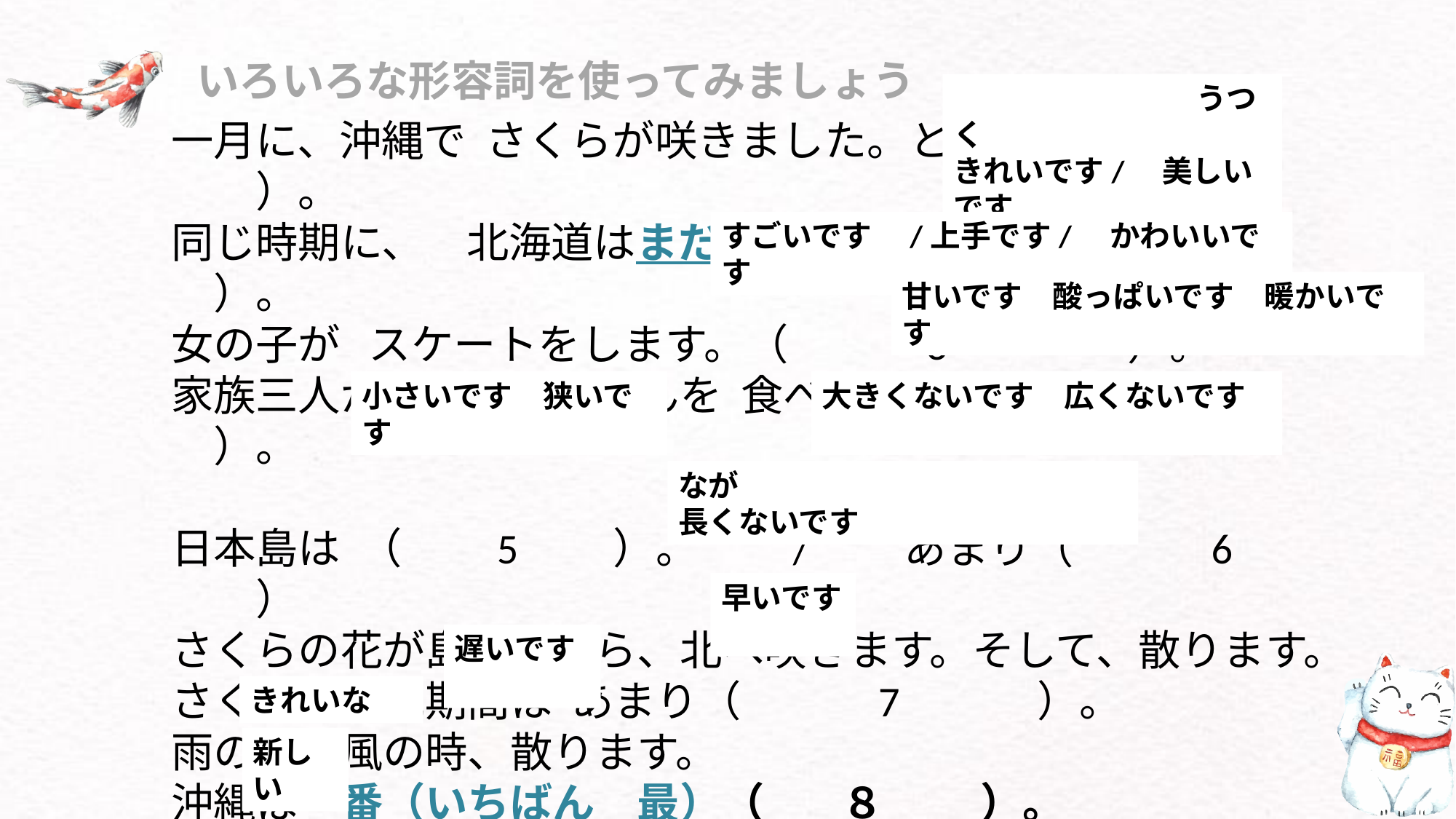

いろいろな形容詞を使ってみましょう
　　　　　　　　うつく
きれいです/　美しいです
一月に、沖縄で  さくらが咲きました。とても（　　　1　　　　）。
同じ時期に、　北海道はまだ（仍旧，还）   （　　　2 　　　　）。
女の子が   スケートをします。（　　　3　　　　）。
家族三人が　家で　みかんを  食べます。　（　　　4　　　　）。

日本島は  （　　5　　）。　　/　　あまり（　　　6　　　　）
さくらの花が島の南から、北へ咲きます。そして、散ります。
さくらの開花期間は  あまり（　　　7　　　）。
雨の時、風の時、散ります。
沖縄は一番（いちばん　最）（        ８          ）。
北海道は一番（　　　9　　　）。
（　　　　10　　　　）　桜といっしょに、日本の学校が始まります。
（　　　　11　　　）　スタート（start 开始）です。

寒いです
すごいです　/上手です/　かわいいです
甘いです　酸っぱいです　暖かいです
小さいです　狭いです
大きくないです　広くないです
なが
長くないです
早いです
遅いです
きれいな
新しい